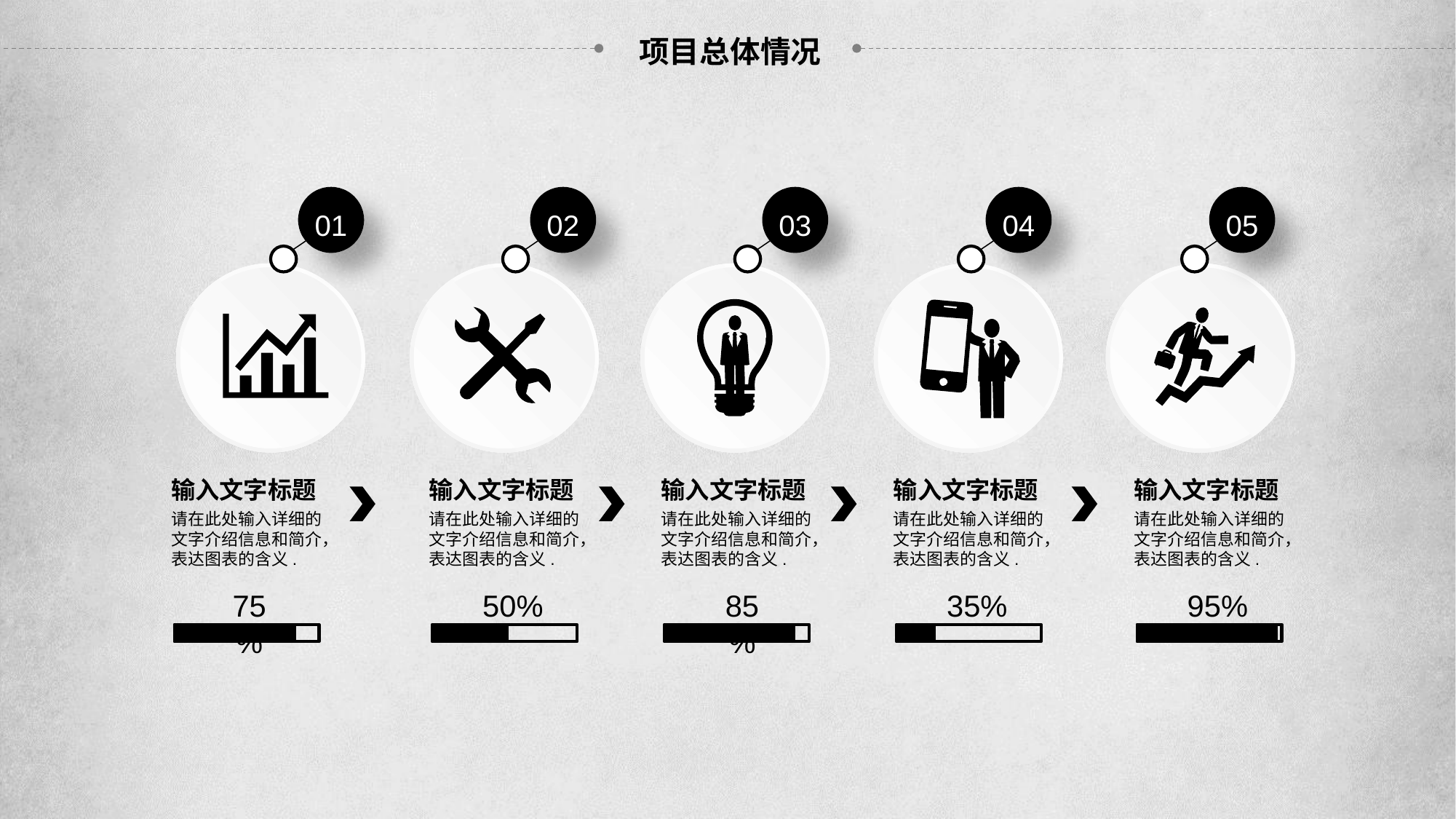

项目总体情况

01
02
03
04
05

输入文字标题
输入文字标题
输入文字标题
输入文字标题
输入文字标题

请在此处输入详细的文字介绍信息和简介，表达图表的含义.

请在此处输入详细的文字介绍信息和简介，表达图表的含义.

请在此处输入详细的文字介绍信息和简介，表达图表的含义.

请在此处输入详细的文字介绍信息和简介，表达图表的含义.

请在此处输入详细的文字介绍信息和简介，表达图表的含义.

75%
50%
85%
35%
95%